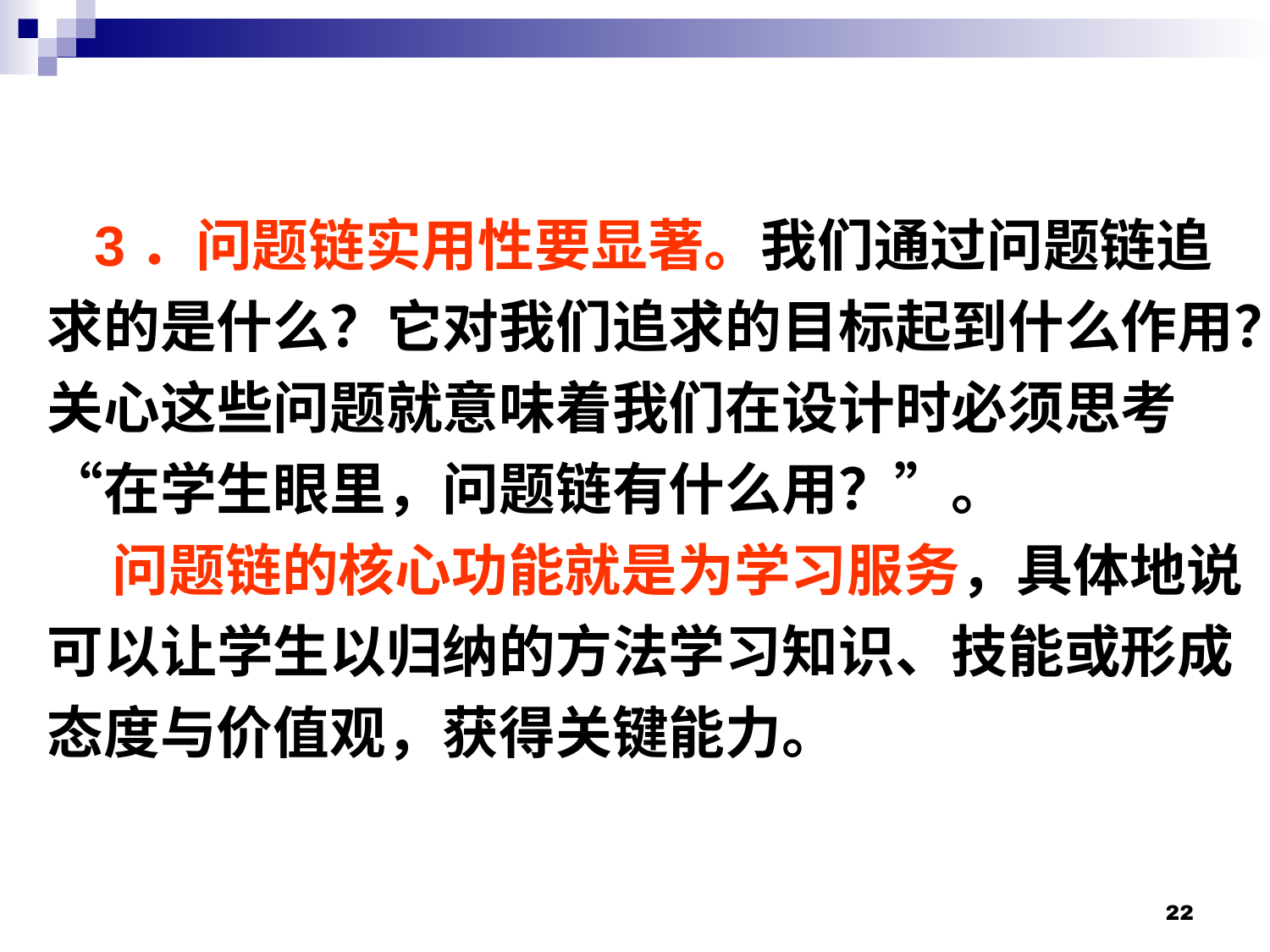

3．问题链实用性要显著。我们通过问题链追求的是什么？它对我们追求的目标起到什么作用？关心这些问题就意味着我们在设计时必须思考“在学生眼里，问题链有什么用？”。
    问题链的核心功能就是为学习服务，具体地说可以让学生以归纳的方法学习知识、技能或形成态度与价值观，获得关键能力。
22